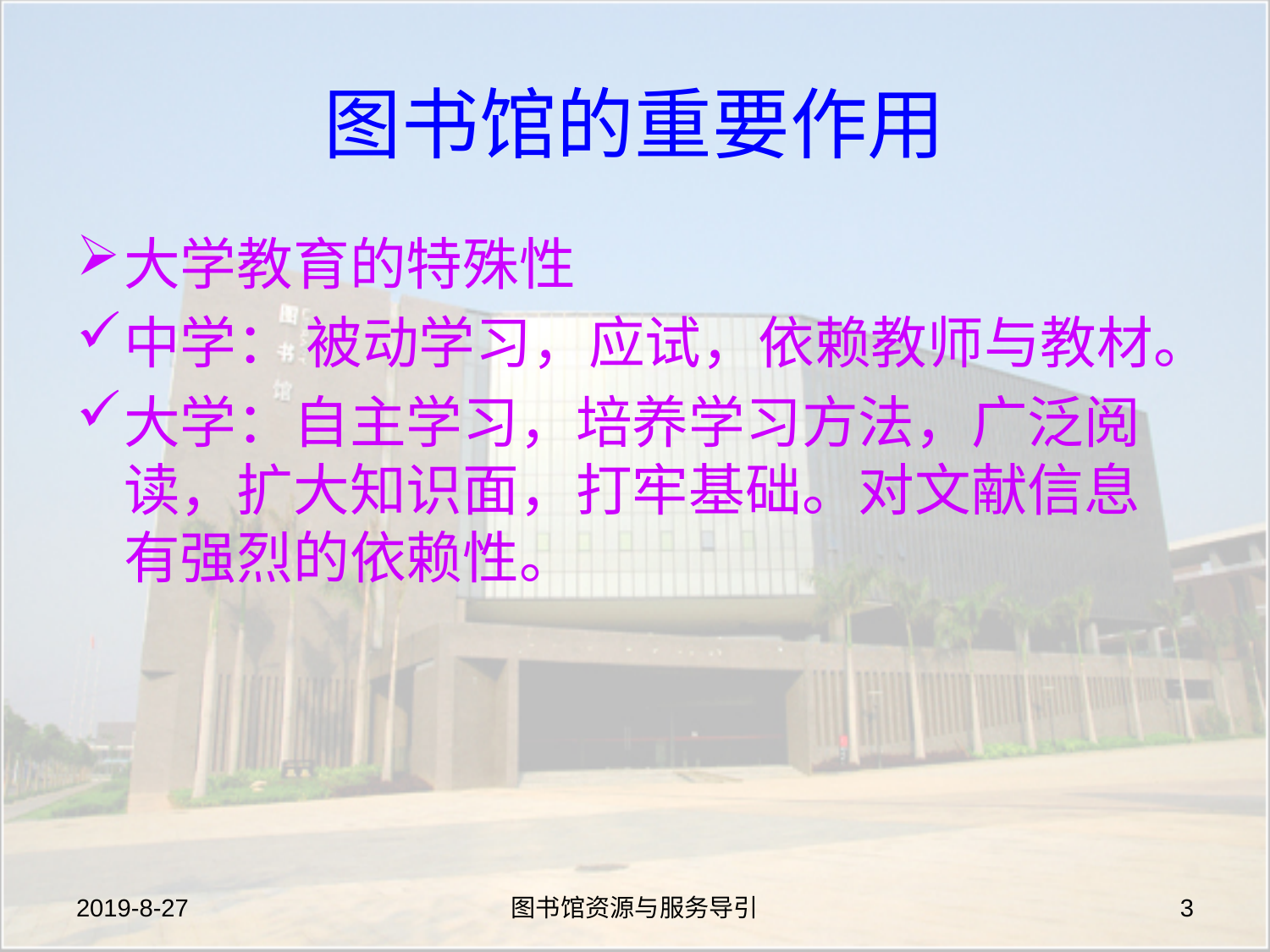

# 图书馆的重要作用
大学教育的特殊性
中学： 被动学习，应试，依赖教师与教材。
大学：自主学习，培养学习方法，广泛阅读，扩大知识面，打牢基础。对文献信息有强烈的依赖性。

2019-8-27
图书馆资源与服务导引
3